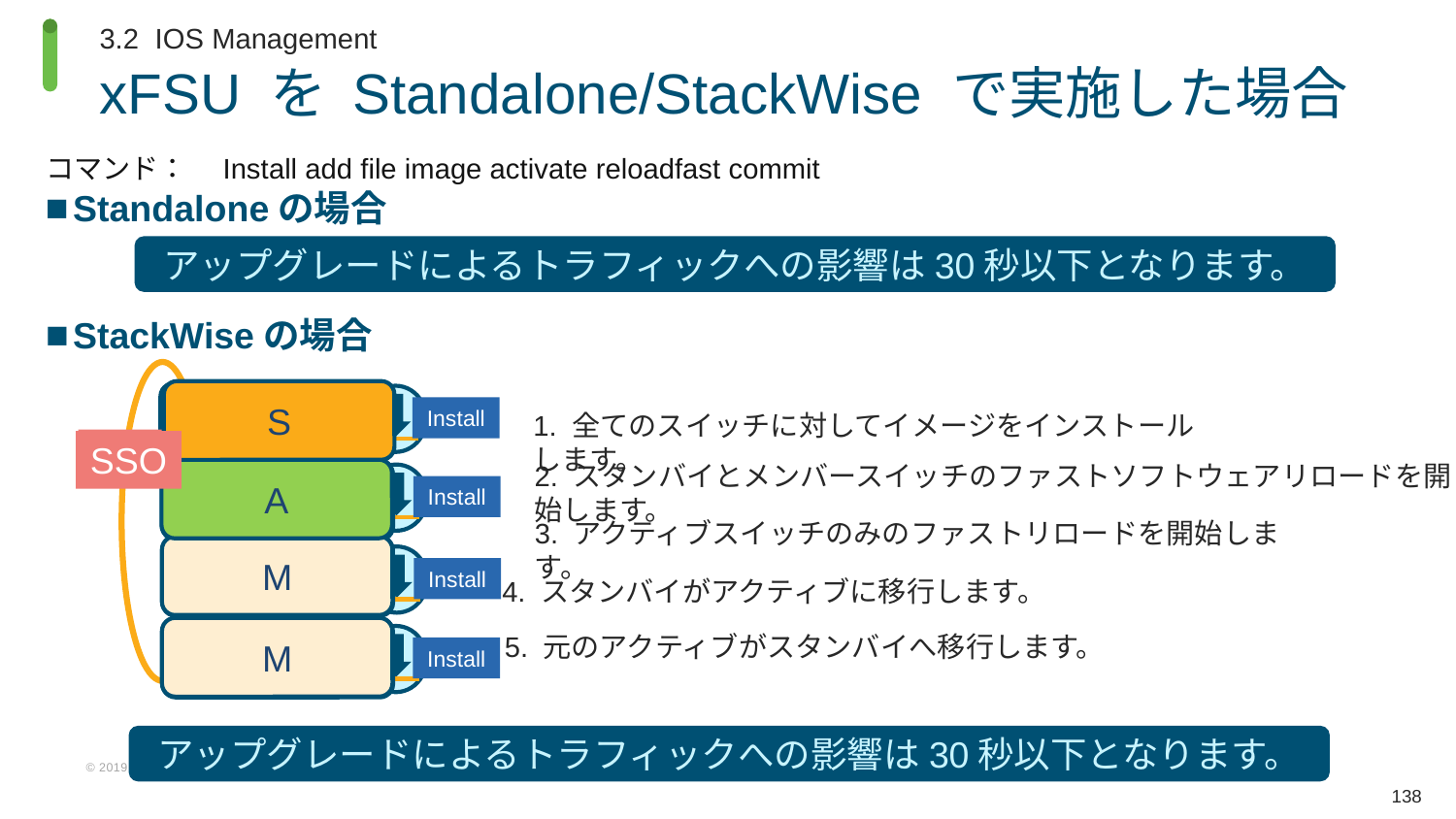

3.2  IOS Management
# xFSU を Standalone/StackWise で実施した場合
コマンド：　Install add file image activate reloadfast commit
Standaloneの場合
アップグレードによるトラフィックへの影響は30秒以下となります。
StackWiseの場合

S
A

Install
1. 全てのスイッチに対してイメージをインストールします。

SSO
SSO
2. スタンバイとメンバースイッチのファストソフトウェアリロードを開始します。
A
S
S

Install

3. アクティブスイッチのみのファストリロードを開始します。
Single
Console/Management
M
M

Install
4. スタンバイがアクティブに移行します。

M
M
5. 元のアクティブがスタンバイへ移行します。

Install
アップグレードによるトラフィックへの影響は30秒以下となります。
138